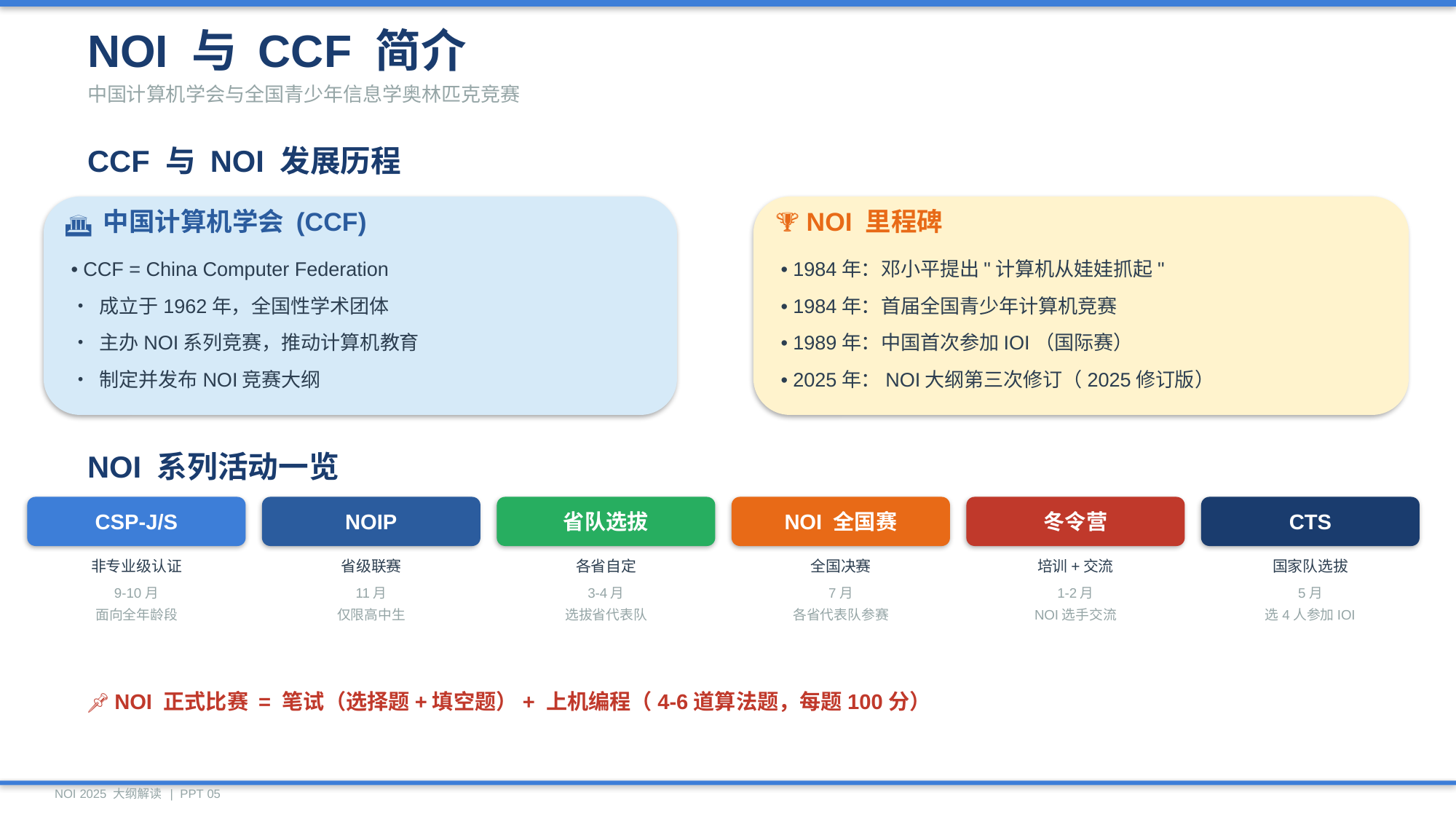

NOI 与 CCF 简介
中国计算机学会与全国青少年信息学奥林匹克竞赛
CCF 与 NOI 发展历程

🏛️ 中国计算机学会 (CCF)
🏆 NOI 里程碑
• CCF = China Computer Federation
• 1984年：邓小平提出"计算机从娃娃抓起"
• 成立于1962年，全国性学术团体
• 1984年：首届全国青少年计算机竞赛
• 主办NOI系列竞赛，推动计算机教育
• 1989年：中国首次参加IOI（国际赛）
• 制定并发布NOI竞赛大纲
• 2025年：NOI大纲第三次修订（2025修订版）
NOI 系列活动一览
CSP-J/S
NOIP
省队选拔
NOI 全国赛
冬令营
CTS
非专业级认证
省级联赛
各省自定
全国决赛
培训+交流
国家队选拔
9-10月
11月
3-4月
7月
1-2月
5月
面向全年龄段
仅限高中生
选拔省代表队
各省代表队参赛
NOI选手交流
选4人参加IOI
📌 NOI 正式比赛 = 笔试（选择题+填空题）+ 上机编程（4-6道算法题，每题100分）

NOI 2025 大纲解读  |  PPT 05